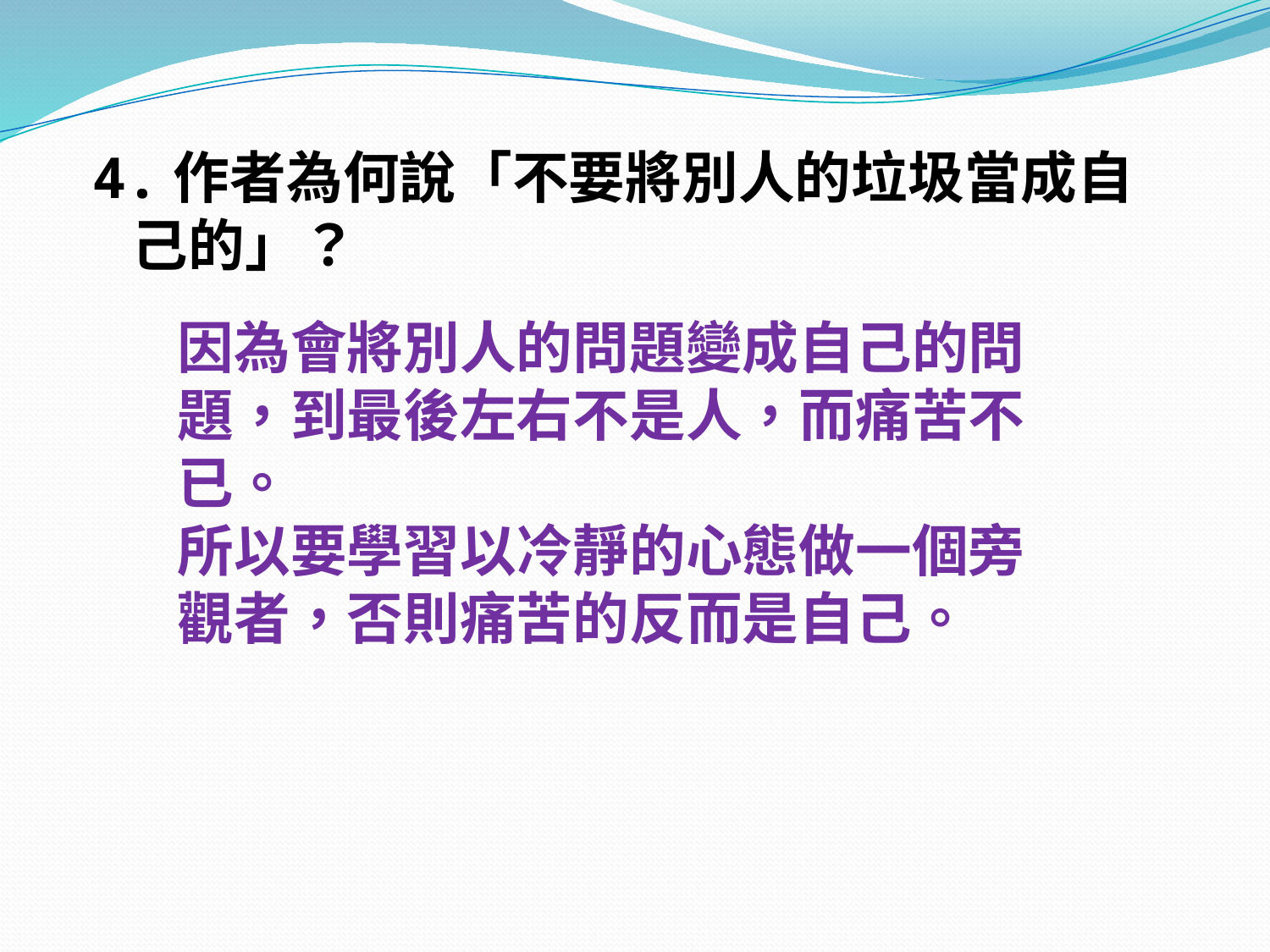

4.作者為何說「不要將別人的垃圾當成自
  己的」？
因為會將別人的問題變成自己的問題，到最後左右不是人，而痛苦不已。
所以要學習以冷靜的心態做一個旁觀者，否則痛苦的反而是自己。